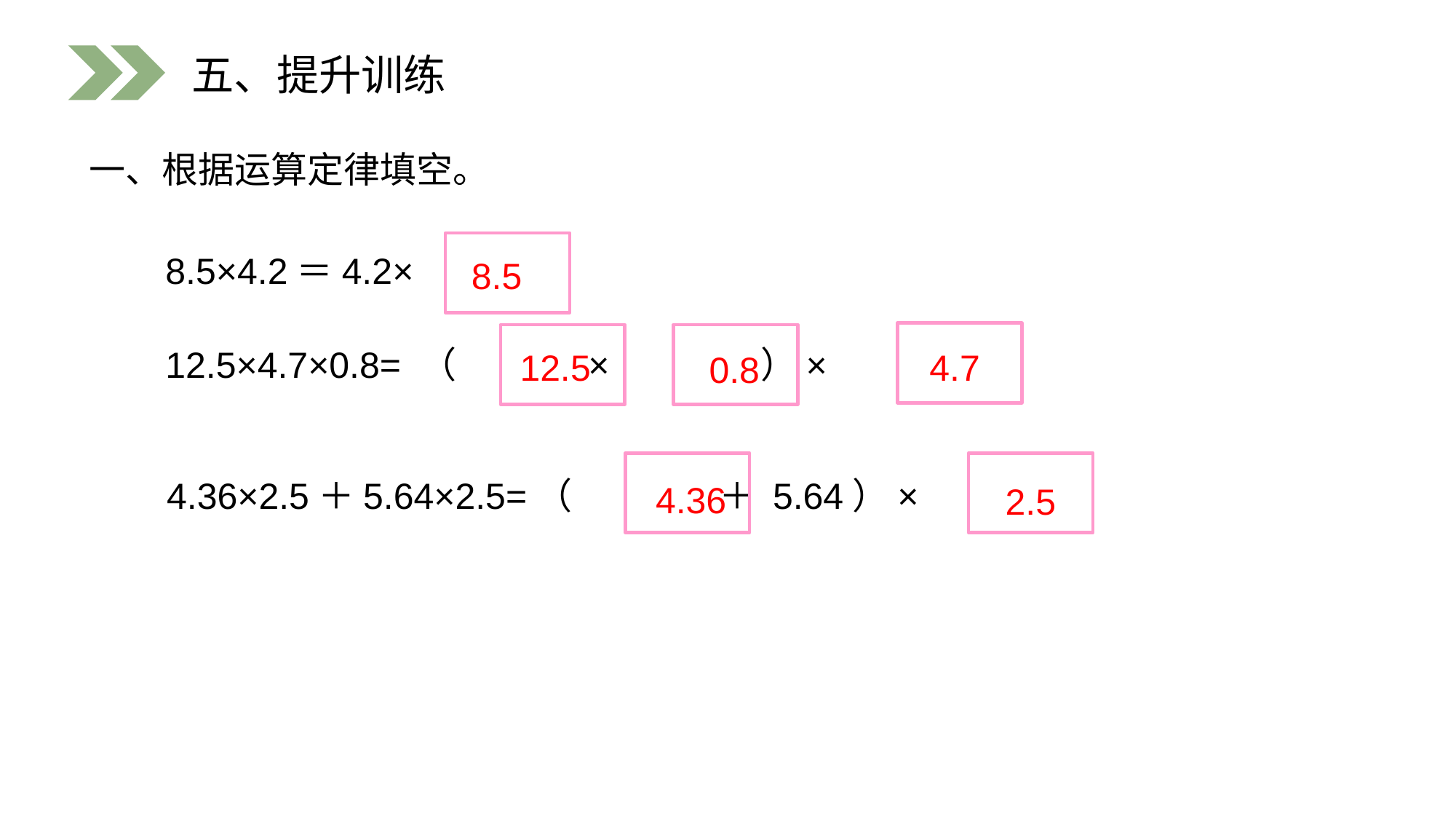

五、提升训练
一、根据运算定律填空。

8.5×4.2＝4.2×
8.5

12.5×4.7×0.8= （               ×              ）×
4.7
12.5
0.8

4.36×2.5＋5.64×2.5=（                  ＋ 5.64）×
4.36
2.5